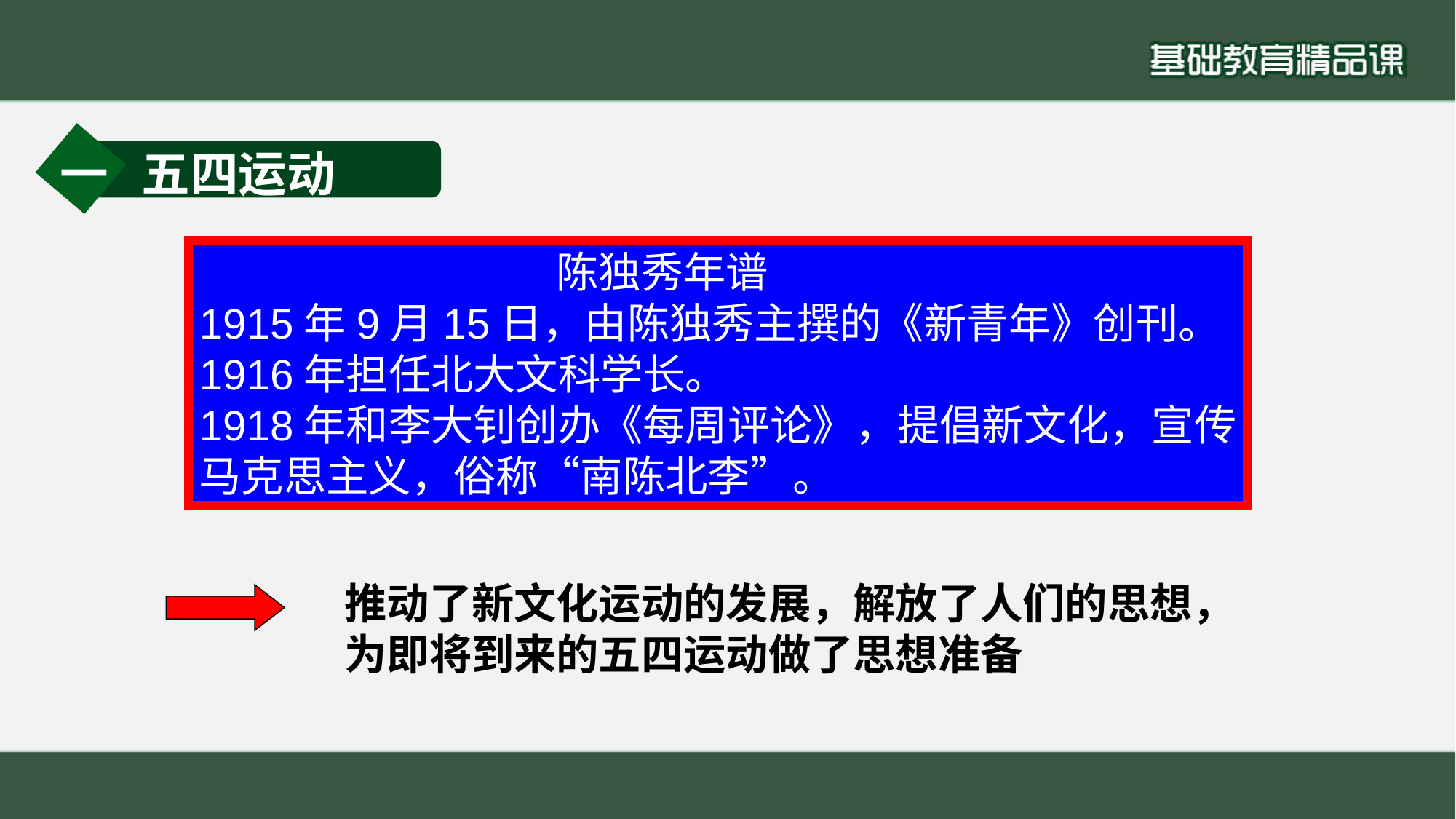

一    五四运动
                                    陈独秀年谱
1915年9月15日，由陈独秀主撰的《新青年》创刊。
1916年担任北大文科学长。
1918年和李大钊创办《每周评论》，提倡新文化，宣传
马克思主义，俗称“南陈北李”。
推动了新文化运动的发展，解放了人们的思想，为即将到来的五四运动做了思想准备